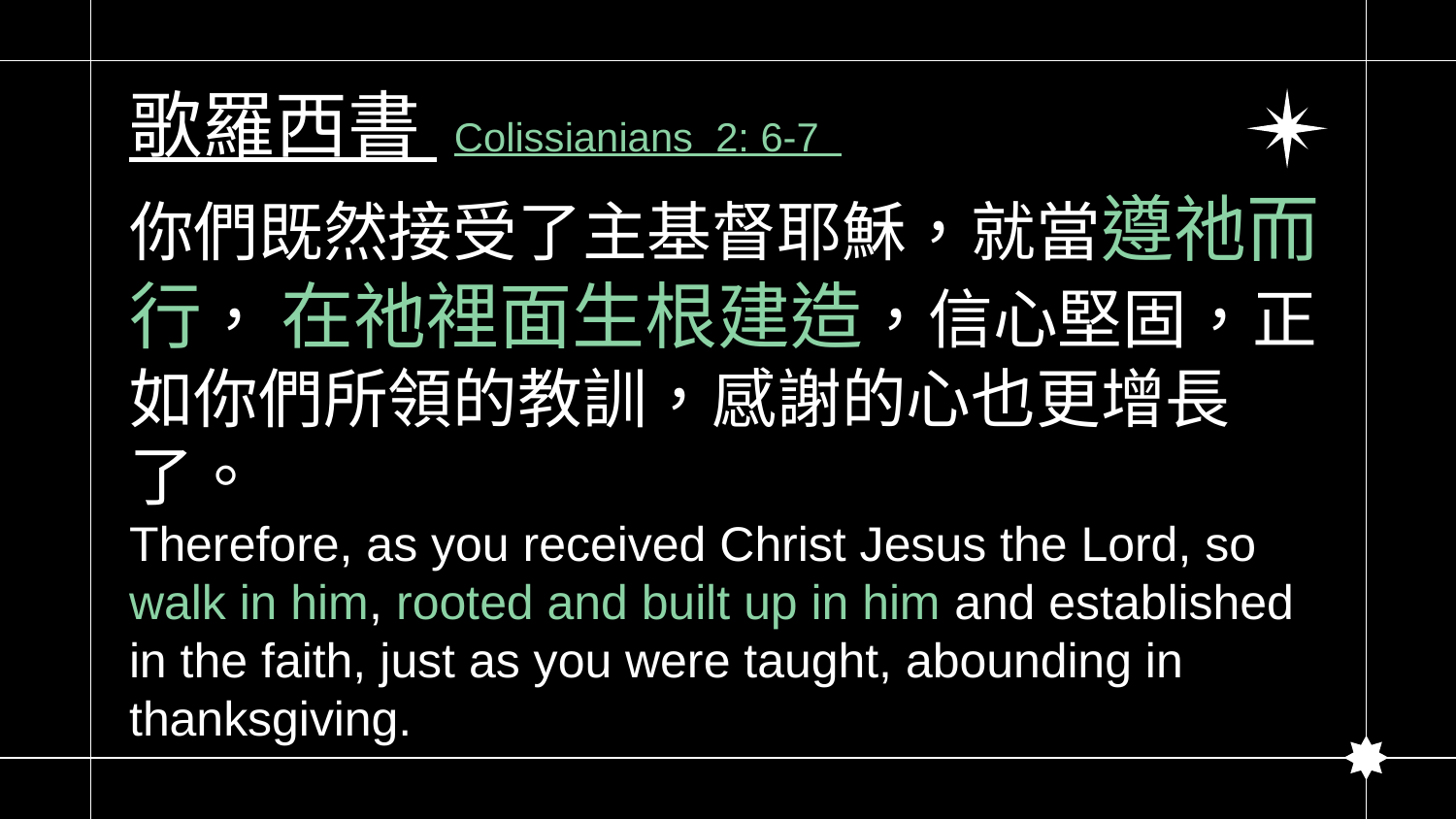

# 歌羅西書 Colissianians  2: 6-7

你們既然接受了主基督耶穌，就當遵祂而行， 在祂裡面生根建造，信心堅固，正如你們所領的教訓，感謝的心也更增長了。
Therefore, as you received Christ Jesus the Lord, so walk in him, rooted and built up in him and established in the faith, just as you were taught, abounding in thanksgiving.